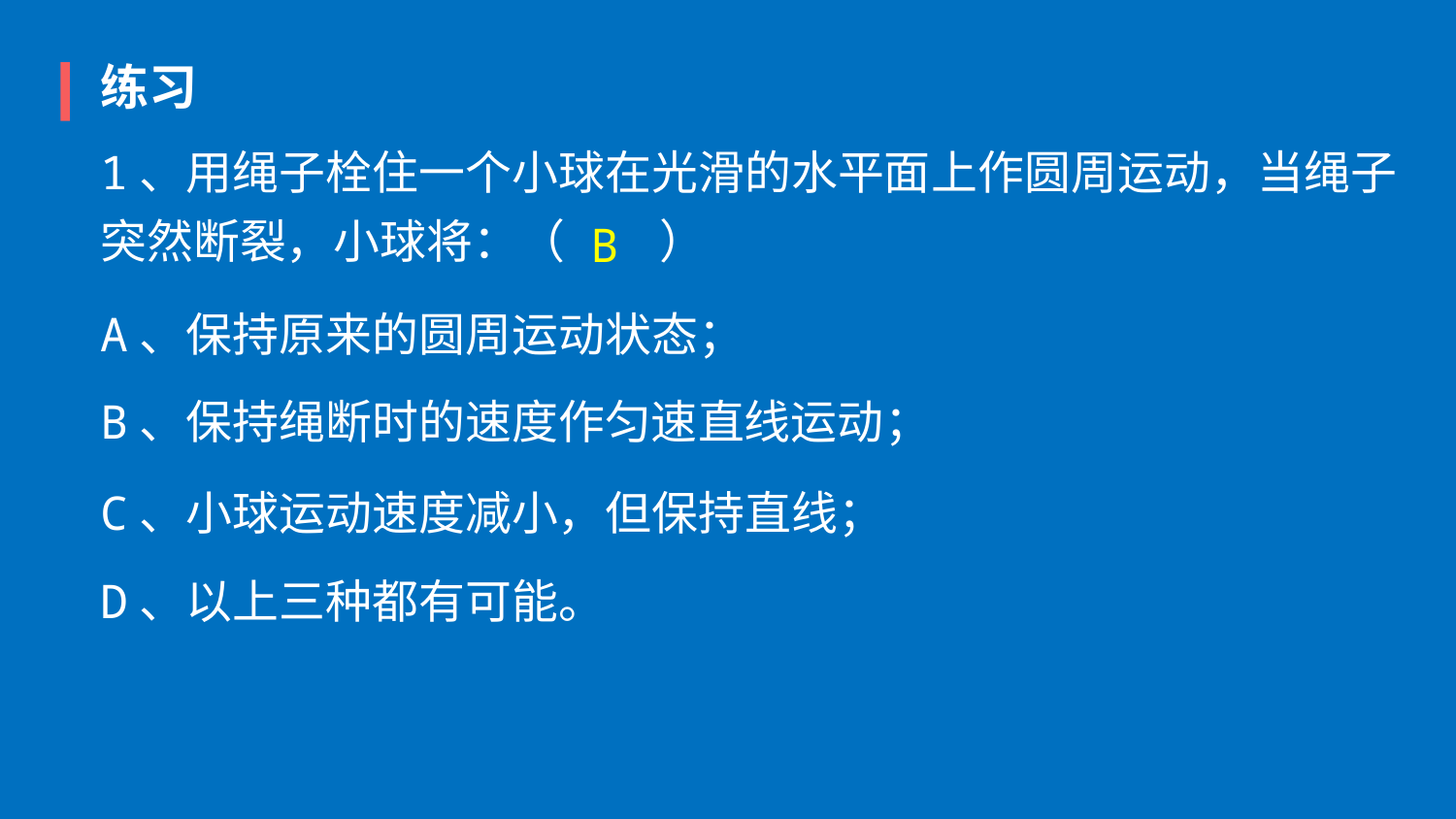

练习

1、用绳子栓住一个小球在光滑的水平面上作圆周运动，当绳子突然断裂，小球将：（         ）
B
A、保持原来的圆周运动状态；
B、保持绳断时的速度作匀速直线运动；
C、小球运动速度减小，但保持直线；
D、以上三种都有可能。